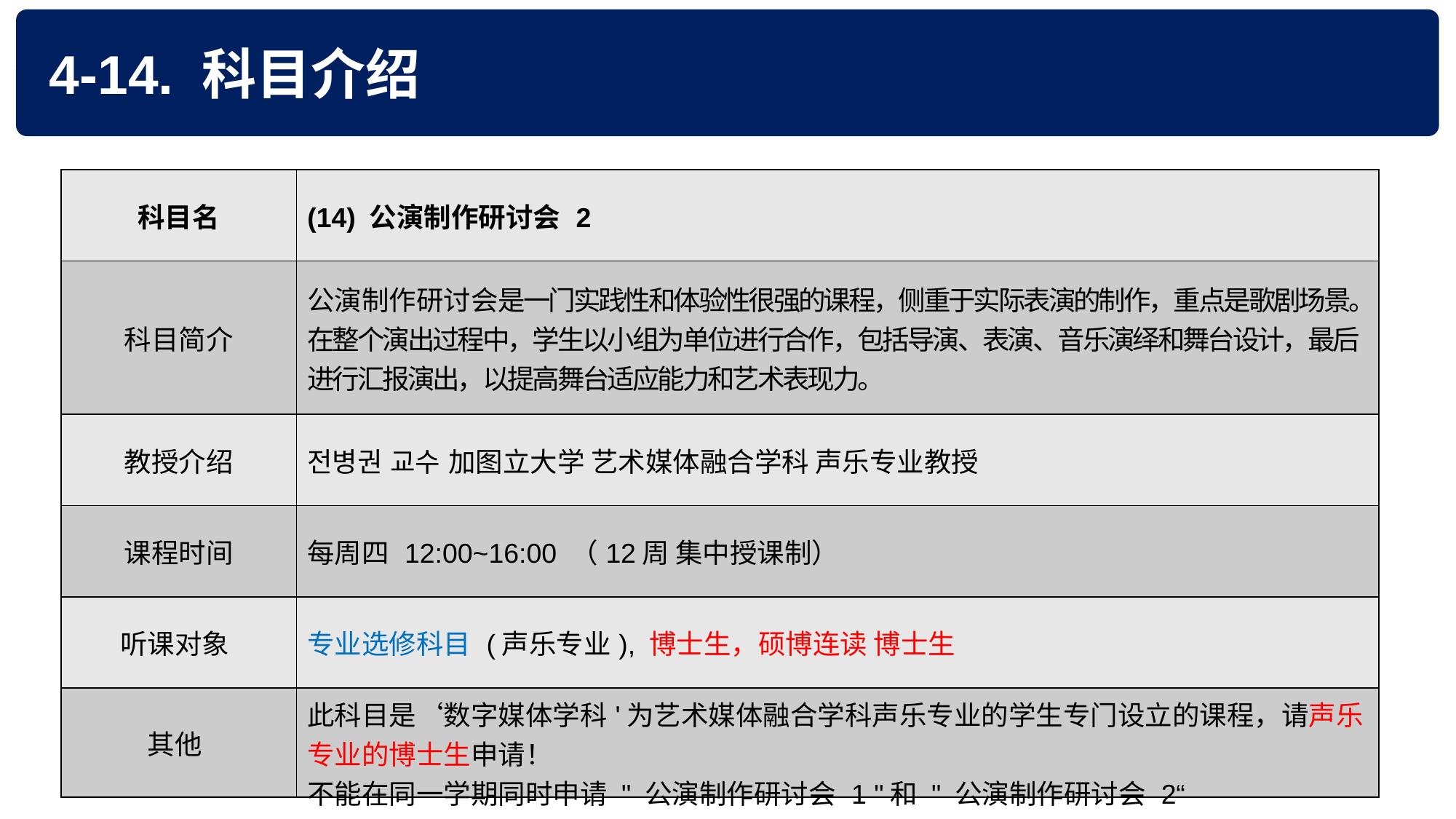

4-14. 科目介绍
| 科目名 | (14) 公演制作研讨会 2 |
| --- | --- |
| 科目简介 | 公演制作研讨会是一门实践性和体验性很强的课程，侧重于实际表演的制作，重点是歌剧场景。在整个演出过程中，学生以小组为单位进行合作，包括导演、表演、音乐演绎和舞台设计，最后进行汇报演出，以提高舞台适应能力和艺术表现力。 |
| 教授介绍 | 전병권 교수 加图立大学 艺术媒体融合学科 声乐专业教授 |
| 课程时间 | 每周四 12:00~16:00 （12周 集中授课制） |
| 听课对象 | 专业选修科目 (声乐专业), 博士生，硕博连读 博士生 |
| 其他 | 此科目是‘数字媒体学科'为艺术媒体融合学科声乐专业的学生专门设立的课程，请声乐专业的博士生申请！ 不能在同一学期同时申请 " 公演制作研讨会 1 "和 " 公演制作研讨会 2“ |